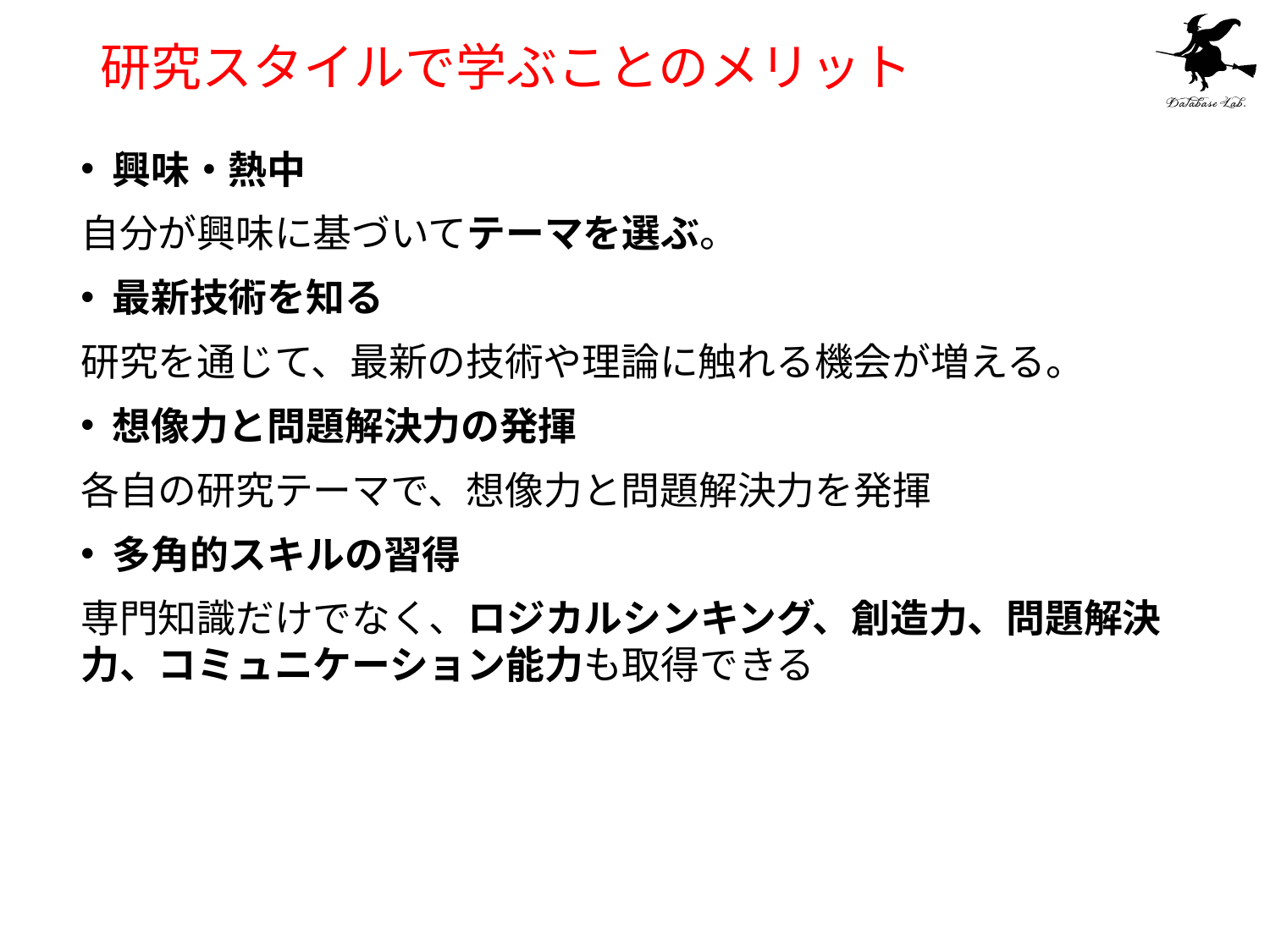

# 研究スタイルで学ぶことのメリット
興味・熱中
自分が興味に基づいてテーマを選ぶ。
最新技術を知る
研究を通じて、最新の技術や理論に触れる機会が増える。
想像力と問題解決力の発揮
各自の研究テーマで、想像力と問題解決力を発揮
多角的スキルの習得
専門知識だけでなく、ロジカルシンキング、創造力、問題解決力、コミュニケーション能力も取得できる